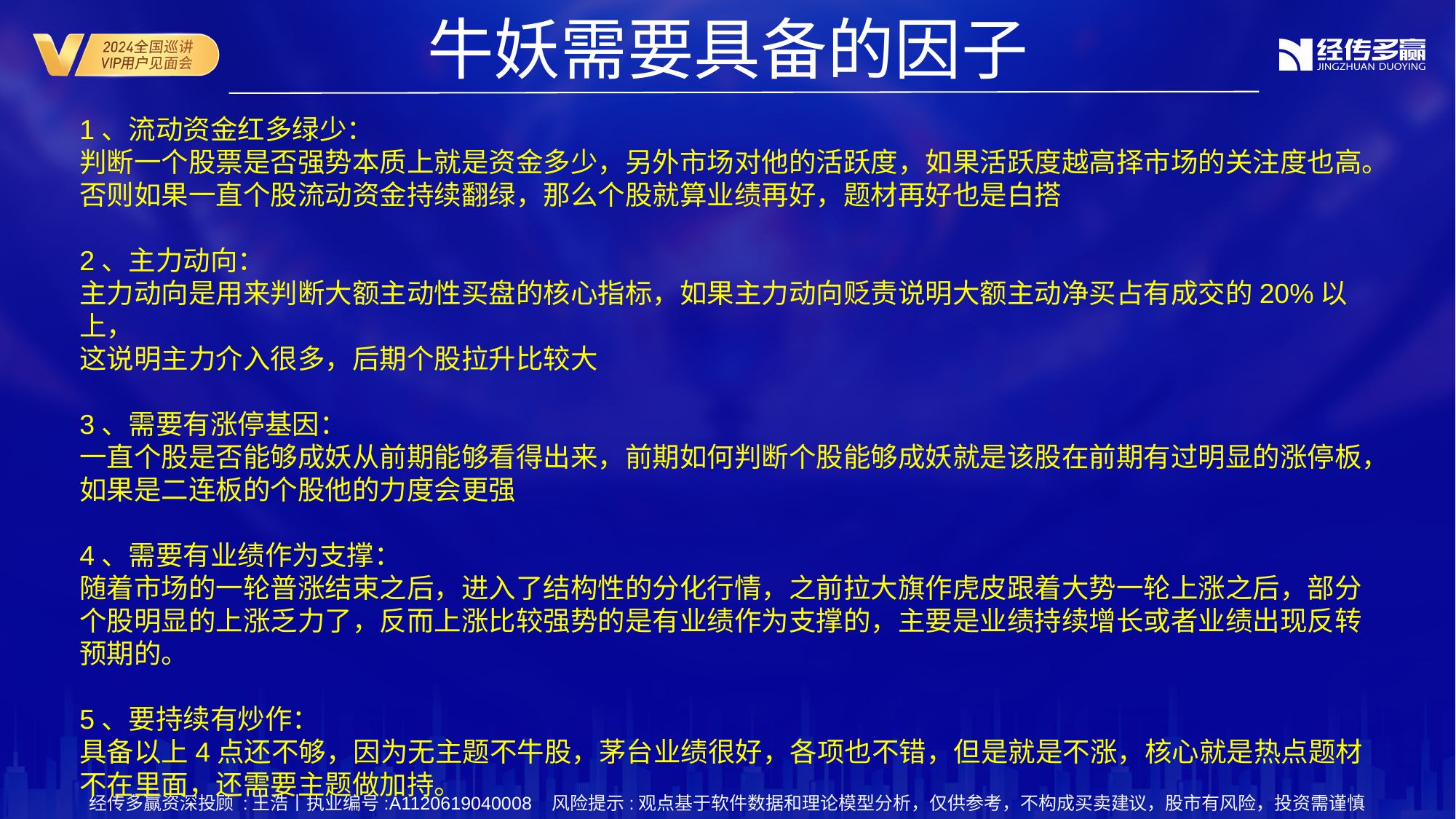

牛妖需要具备的因子
1、流动资金红多绿少：
判断一个股票是否强势本质上就是资金多少，另外市场对他的活跃度，如果活跃度越高择市场的关注度也高。
否则如果一直个股流动资金持续翻绿，那么个股就算业绩再好，题材再好也是白搭

2、主力动向：
主力动向是用来判断大额主动性买盘的核心指标，如果主力动向贬责说明大额主动净买占有成交的20%以上，
这说明主力介入很多，后期个股拉升比较大

3、需要有涨停基因：
一直个股是否能够成妖从前期能够看得出来，前期如何判断个股能够成妖就是该股在前期有过明显的涨停板，如果是二连板的个股他的力度会更强

4、需要有业绩作为支撑：
随着市场的一轮普涨结束之后，进入了结构性的分化行情，之前拉大旗作虎皮跟着大势一轮上涨之后，部分个股明显的上涨乏力了，反而上涨比较强势的是有业绩作为支撑的，主要是业绩持续增长或者业绩出现反转预期的。

5、要持续有炒作：
具备以上4点还不够，因为无主题不牛股，茅台业绩很好，各项也不错，但是就是不涨，核心就是热点题材不在里面，还需要主题做加持。
经传多赢资深投顾 :王浩丨执业编号:A1120619040008   风险提示:观点基于软件数据和理论模型分析，仅供参考，不构成买卖建议，股市有风险，投资需谨慎